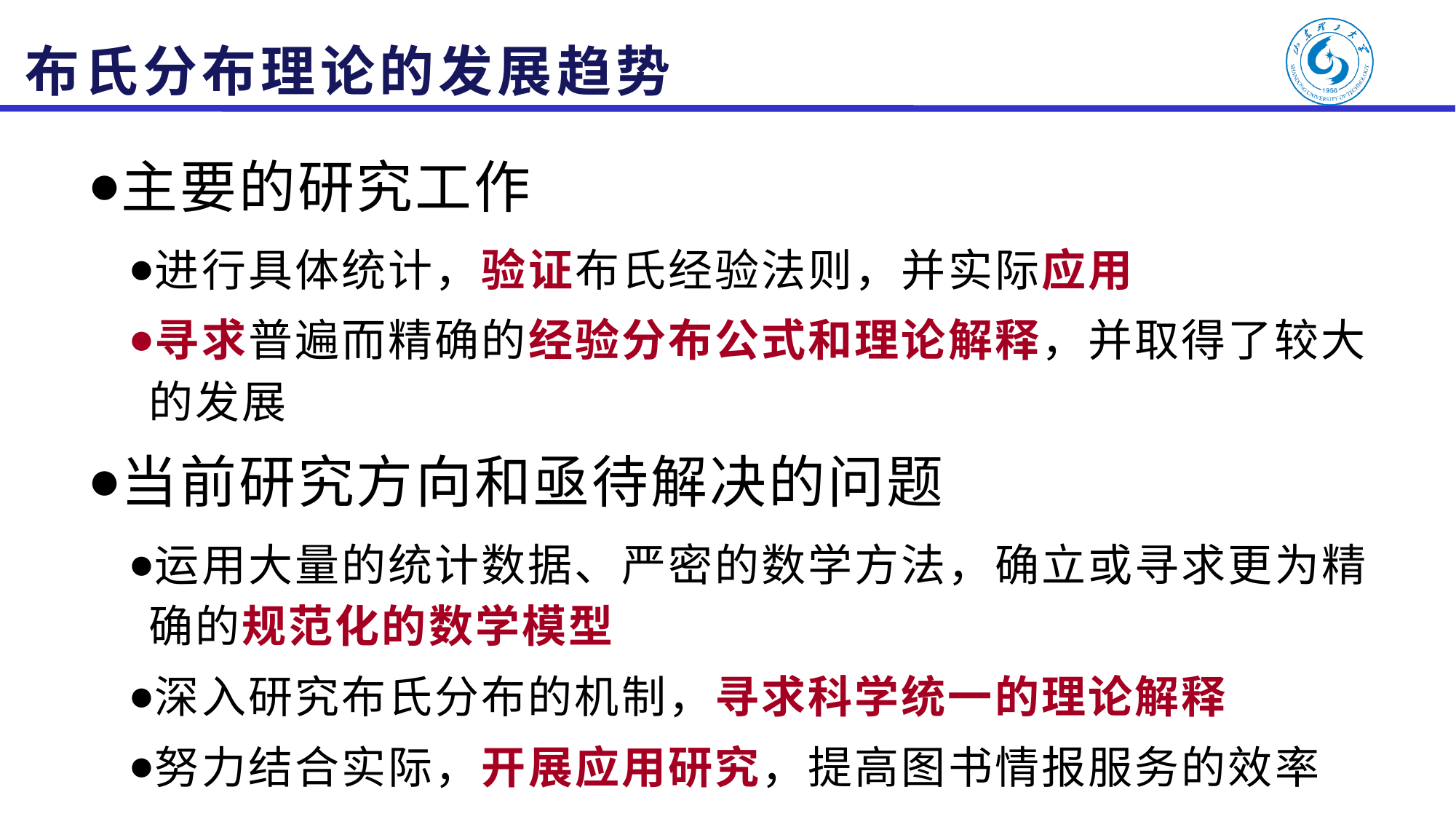

# 布氏分布理论的发展趋势
主要的研究工作
进行具体统计，验证布氏经验法则，并实际应用
寻求普遍而精确的经验分布公式和理论解释，并取得了较大的发展
当前研究方向和亟待解决的问题
运用大量的统计数据、严密的数学方法，确立或寻求更为精确的规范化的数学模型
深入研究布氏分布的机制，寻求科学统一的理论解释
努力结合实际，开展应用研究，提高图书情报服务的效率